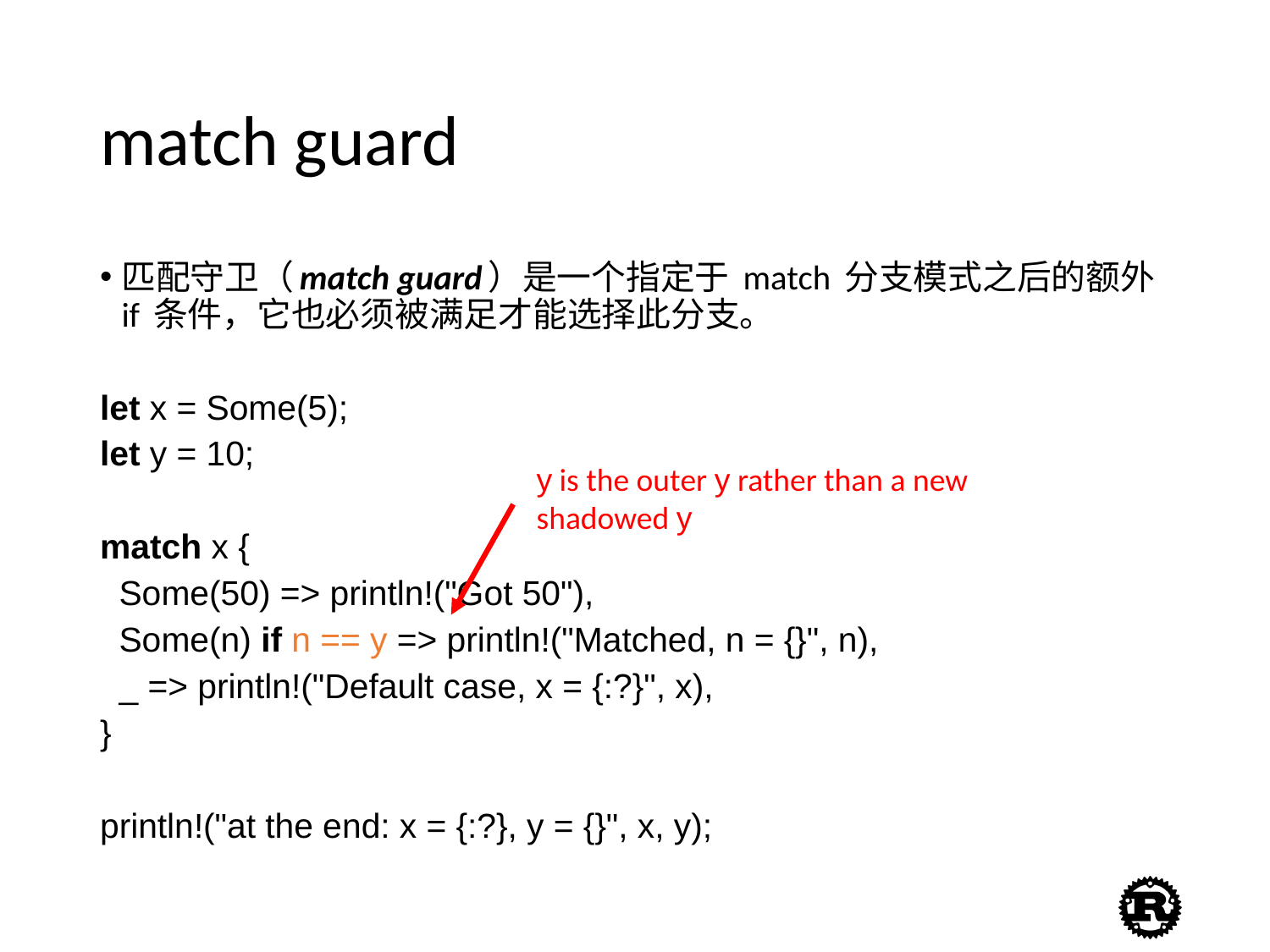

# match guard
匹配守卫（match guard）是一个指定于 match 分支模式之后的额外 if 条件，它也必须被满足才能选择此分支。

let x = Some(5);
let y = 10;

match x {
  Some(50) => println!("Got 50"),
  Some(n) if n == y => println!("Matched, n = {}", n),
  _ => println!("Default case, x = {:?}", x),
}

println!("at the end: x = {:?}, y = {}", x, y);
y is the outer y rather than a new shadowed y